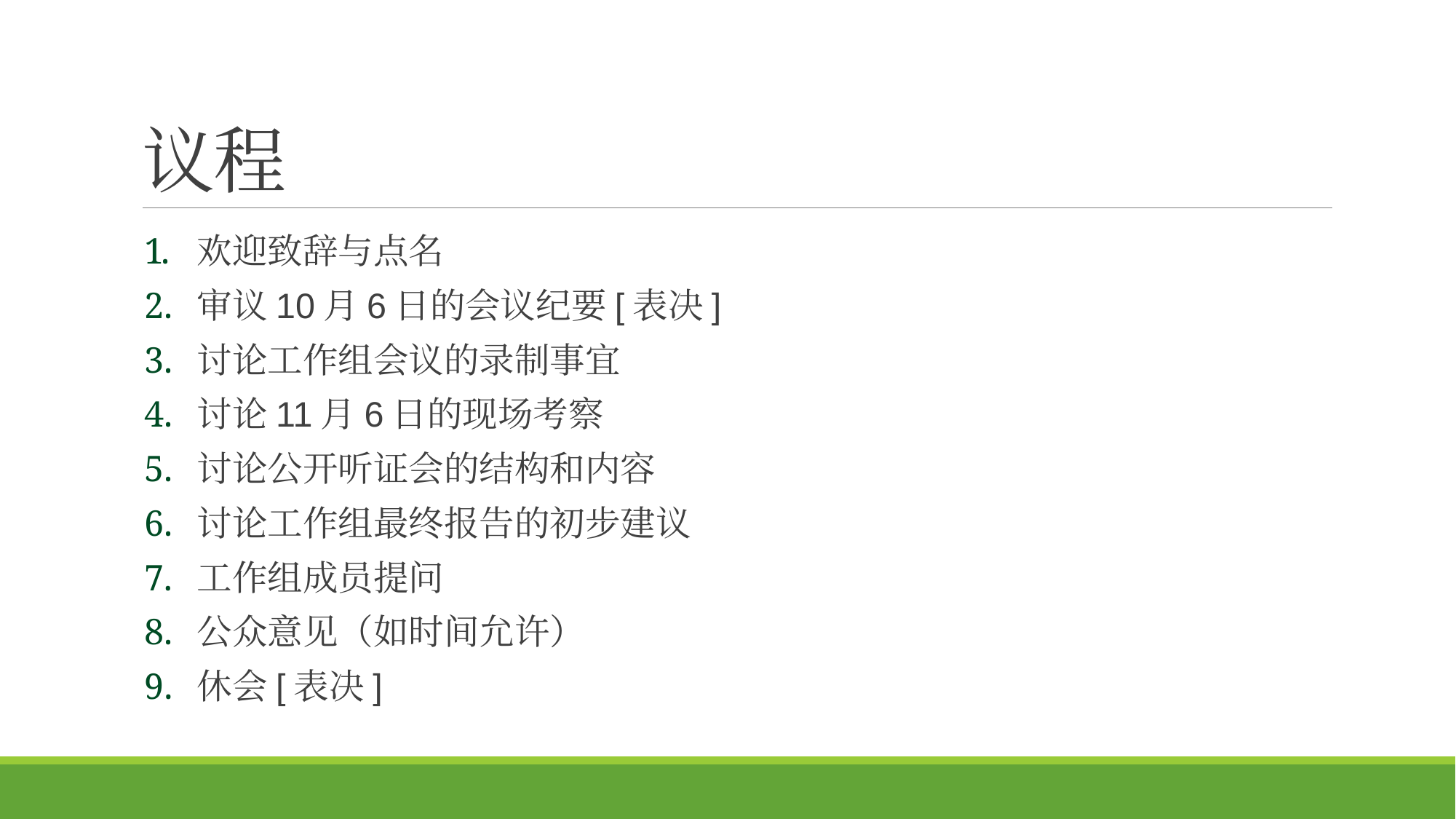

# 议程
欢迎致辞与点名
审议10月6日的会议纪要[表决]
讨论工作组会议的录制事宜
讨论11月6日的现场考察
讨论公开听证会的结构和内容
讨论工作组最终报告的初步建议
工作组成员提问
公众意见（如时间允许）
休会[表决]